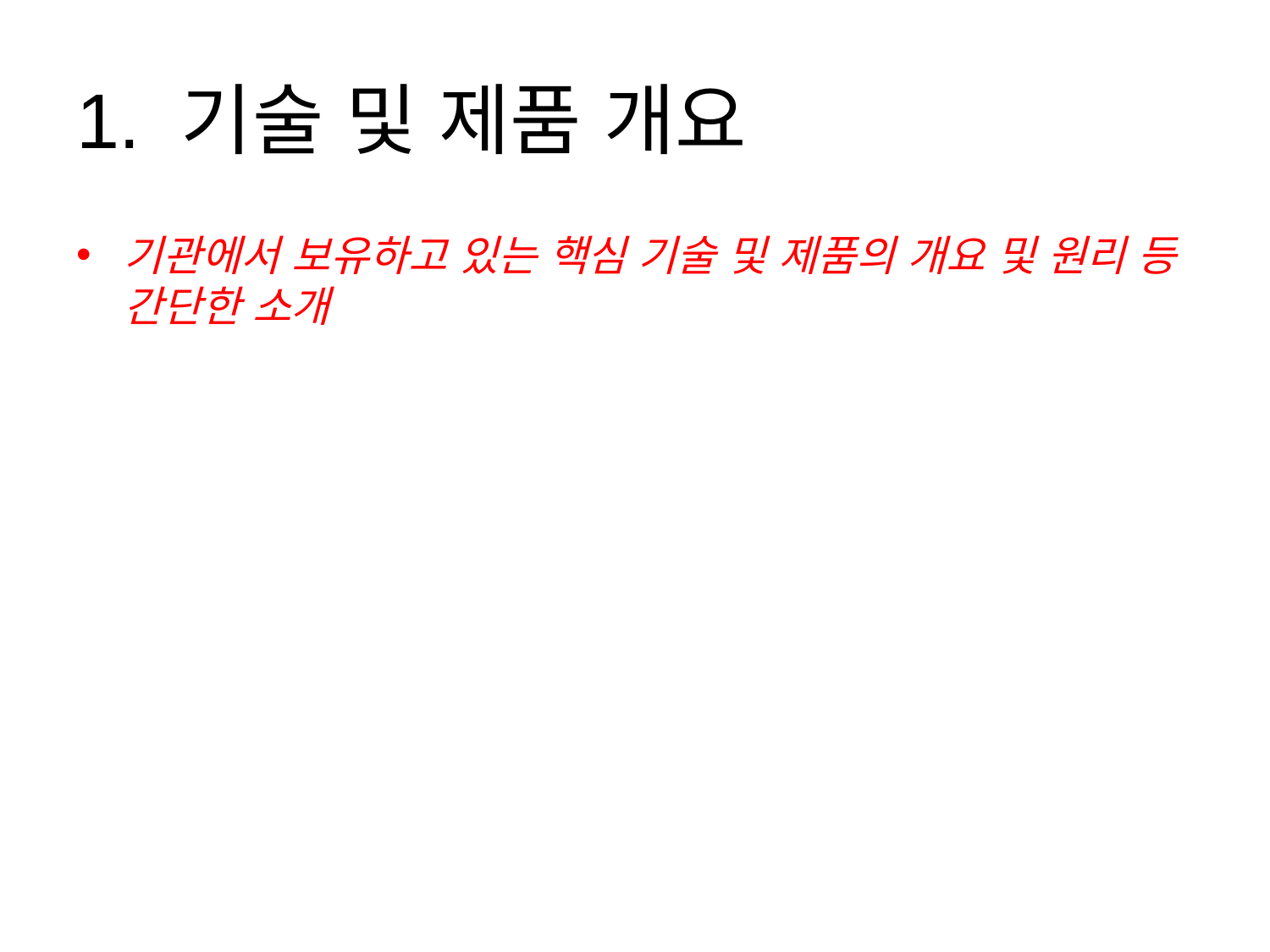

# 1. 기술 및 제품 개요
기관에서 보유하고 있는 핵심 기술 및 제품의 개요 및 원리 등 간단한 소개